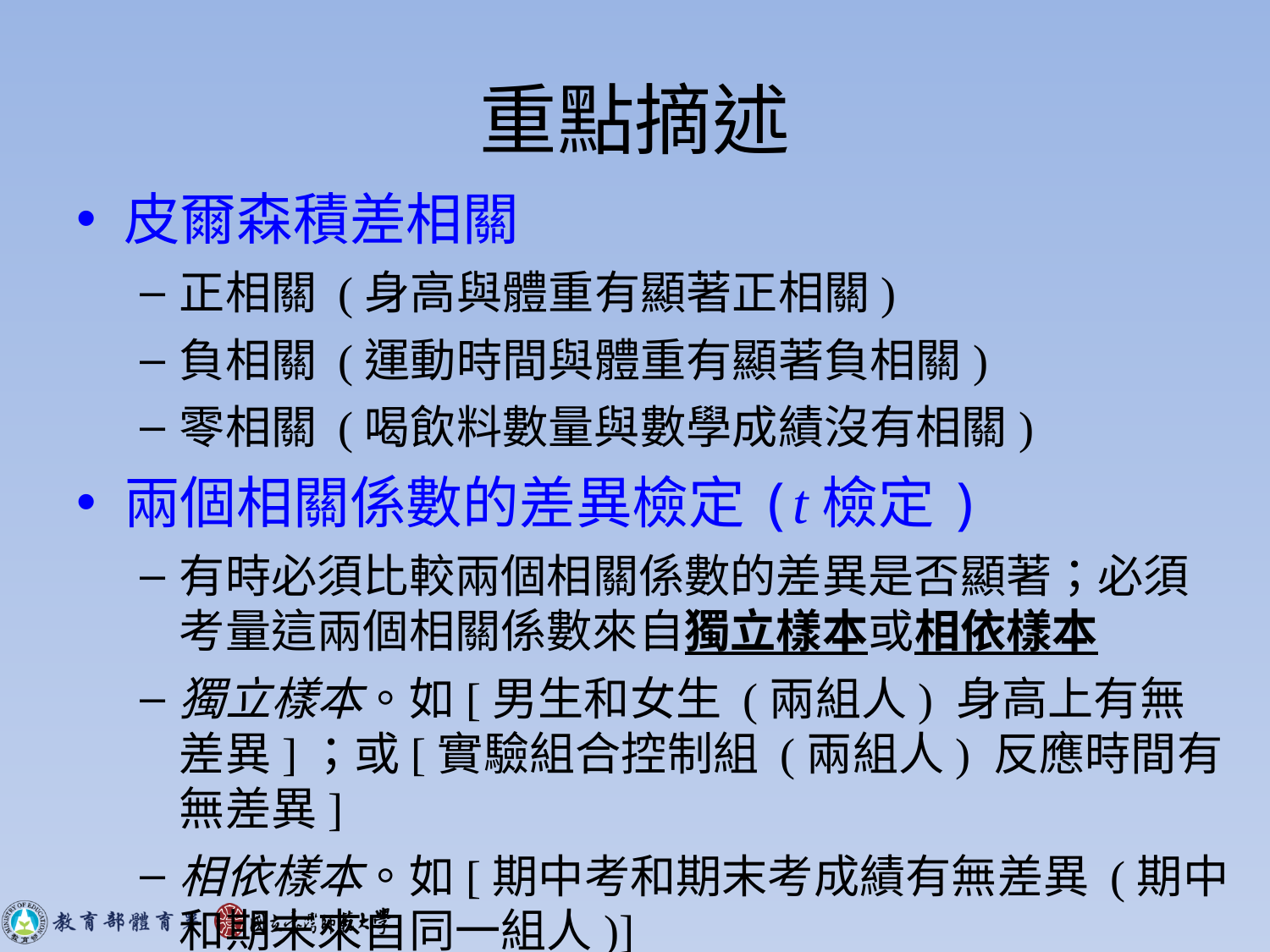

# 重點摘述
皮爾森積差相關
正相關 (身高與體重有顯著正相關)
負相關 (運動時間與體重有顯著負相關)
零相關 (喝飲料數量與數學成績沒有相關)
兩個相關係數的差異檢定(t檢定)
有時必須比較兩個相關係數的差異是否顯著；必須考量這兩個相關係數來自獨立樣本或相依樣本
獨立樣本。如[男生和女生 (兩組人) 身高上有無差異]；或[實驗組合控制組 (兩組人) 反應時間有無差異]
相依樣本。如[期中考和期末考成績有無差異 (期中和期末來自同一組人)]